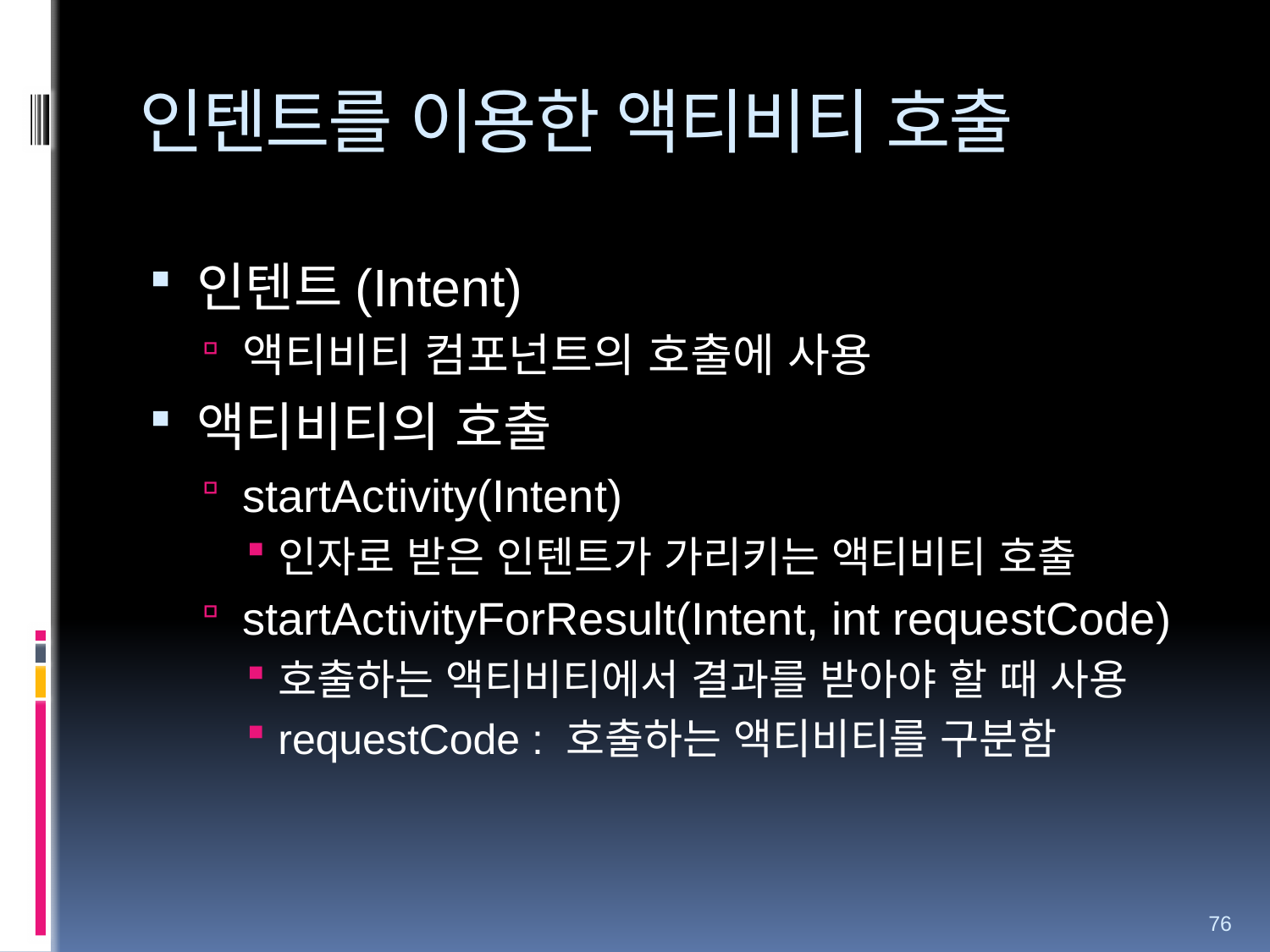

# 인텐트를 이용한 액티비티 호출
인텐트(Intent)
액티비티 컴포넌트의 호출에 사용
액티비티의 호출
startActivity(Intent)
인자로 받은 인텐트가 가리키는 액티비티 호출
startActivityForResult(Intent, int requestCode)
호출하는 액티비티에서 결과를 받아야 할 때 사용
requestCode : 호출하는 액티비티를 구분함
76